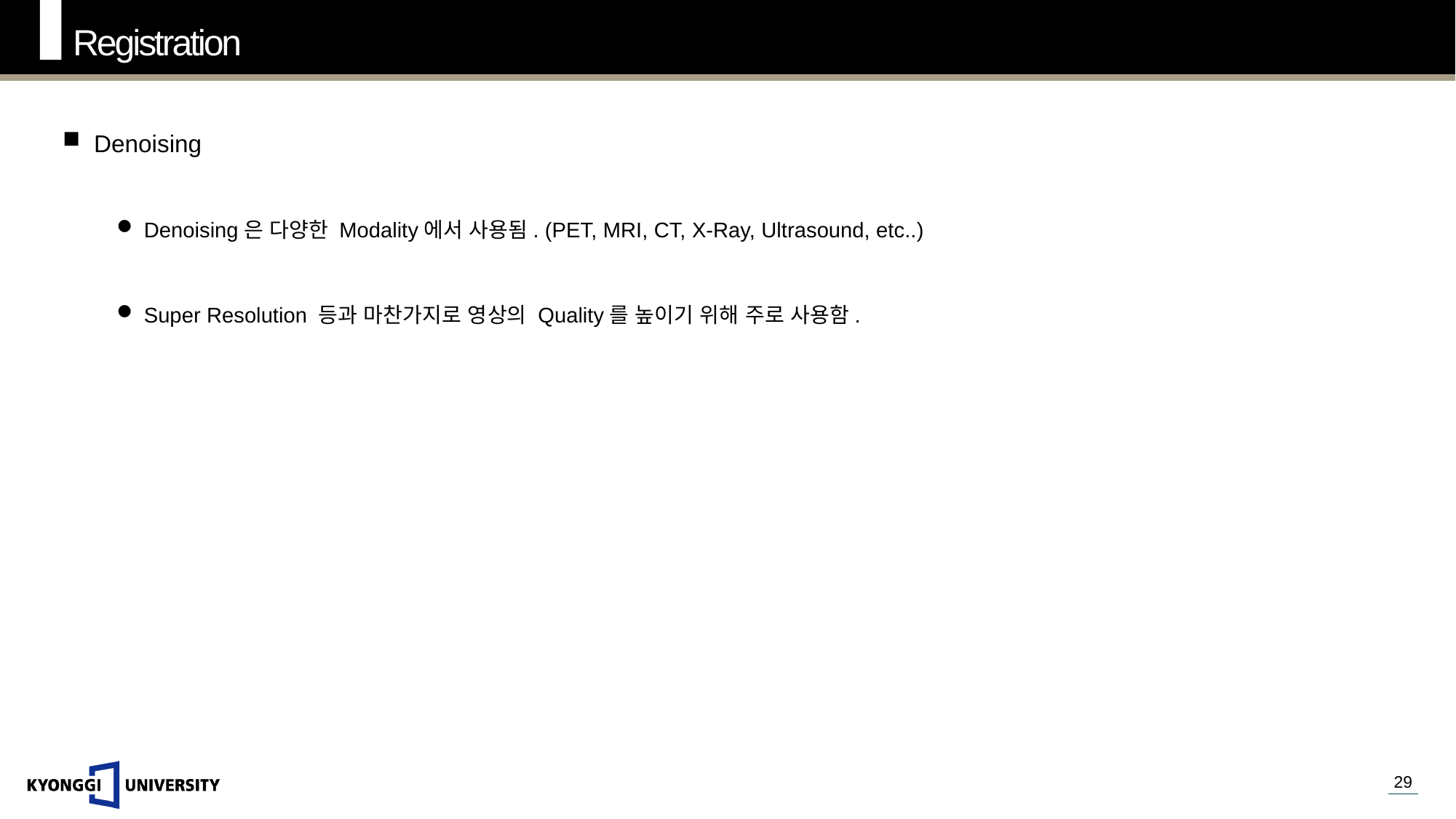

Registration
Denoising

Denoising은 다양한 Modality에서 사용됨. (PET, MRI, CT, X-Ray, Ultrasound, etc..)

Super Resolution 등과 마찬가지로 영상의 Quality를 높이기 위해 주로 사용함.